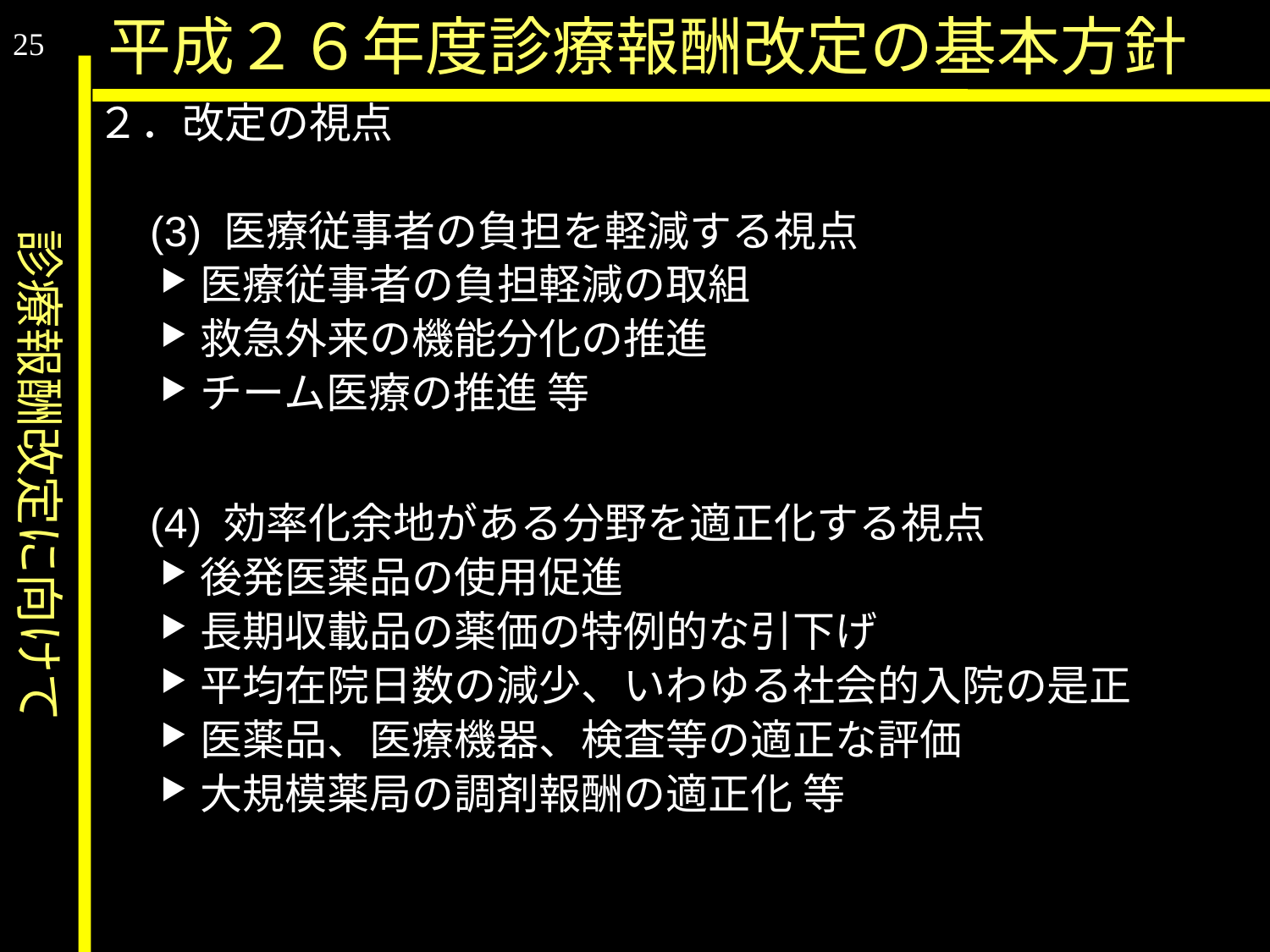

診療報酬改定に向けて
平成２６年度診療報酬改定の基本方針
25

２．改定の視点

　(3) 医療従事者の負担を軽減する視点
医療従事者の負担軽減の取組
救急外来の機能分化の推進
チーム医療の推進 等

　(4) 効率化余地がある分野を適正化する視点
後発医薬品の使用促進
長期収載品の薬価の特例的な引下げ
平均在院日数の減少、いわゆる社会的入院の是正
医薬品、医療機器、検査等の適正な評価
大規模薬局の調剤報酬の適正化 等